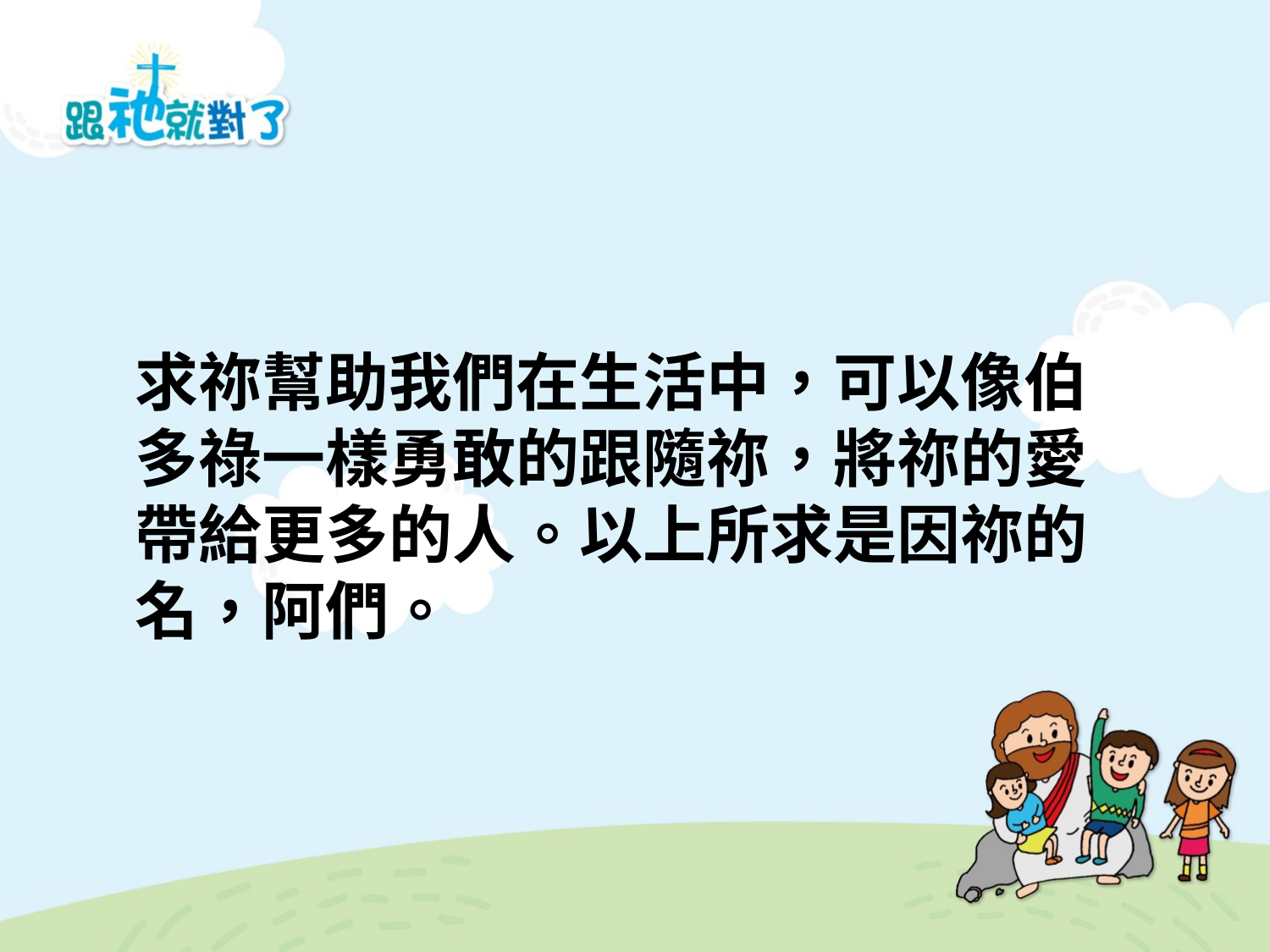

求祢幫助我們在生活中，可以像伯多祿一樣勇敢的跟隨祢，將祢的愛帶給更多的人。以上所求是因祢的名，阿們。